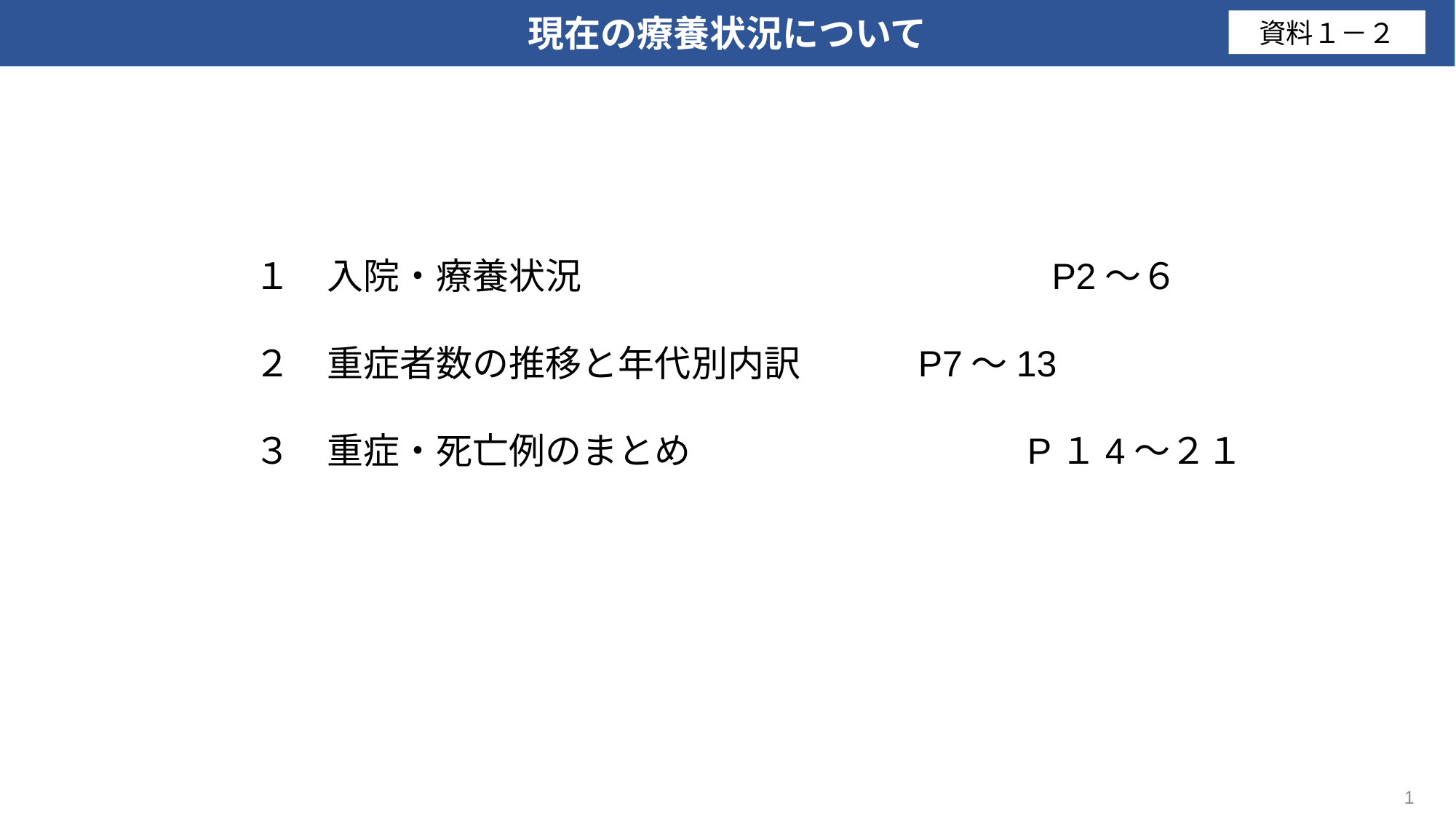

現在の療養状況について
資料１－２
１　入院・療養状況　　　　　　　　　　　　   P2～６

２　重症者数の推移と年代別内訳　　　P7～13

３　重症・死亡例のまとめ　　　　　　　　　P１4～２１
1